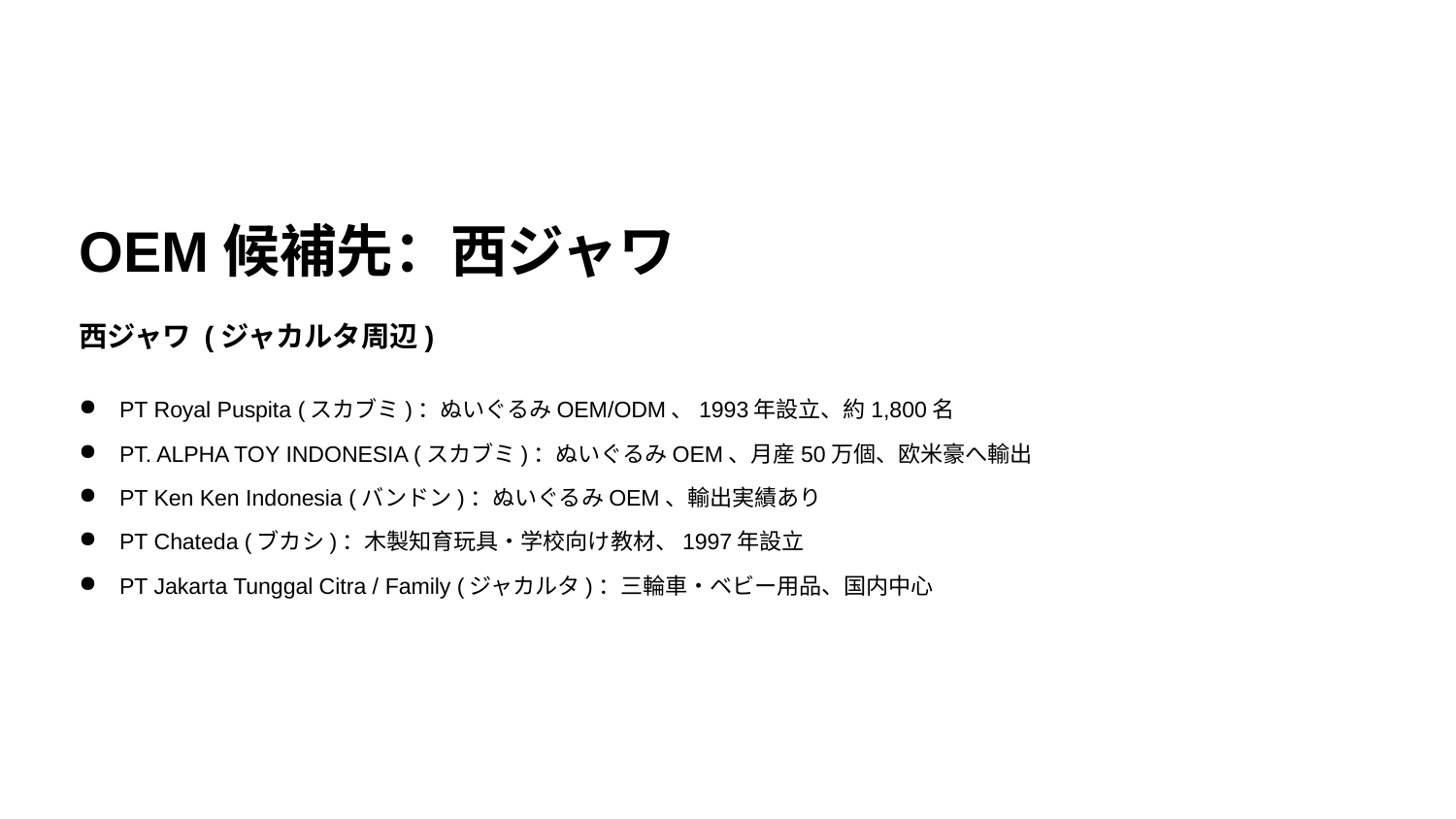

OEM候補先：西ジャワ
西ジャワ (ジャカルタ周辺)
PT Royal Puspita (スカブミ)：ぬいぐるみOEM/ODM、1993年設立、約1,800名
PT. ALPHA TOY INDONESIA (スカブミ)：ぬいぐるみOEM、月産50万個、欧米豪へ輸出
PT Ken Ken Indonesia (バンドン)：ぬいぐるみOEM、輸出実績あり
PT Chateda (ブカシ)：木製知育玩具・学校向け教材、1997年設立
PT Jakarta Tunggal Citra / Family (ジャカルタ)：三輪車・ベビー用品、国内中心